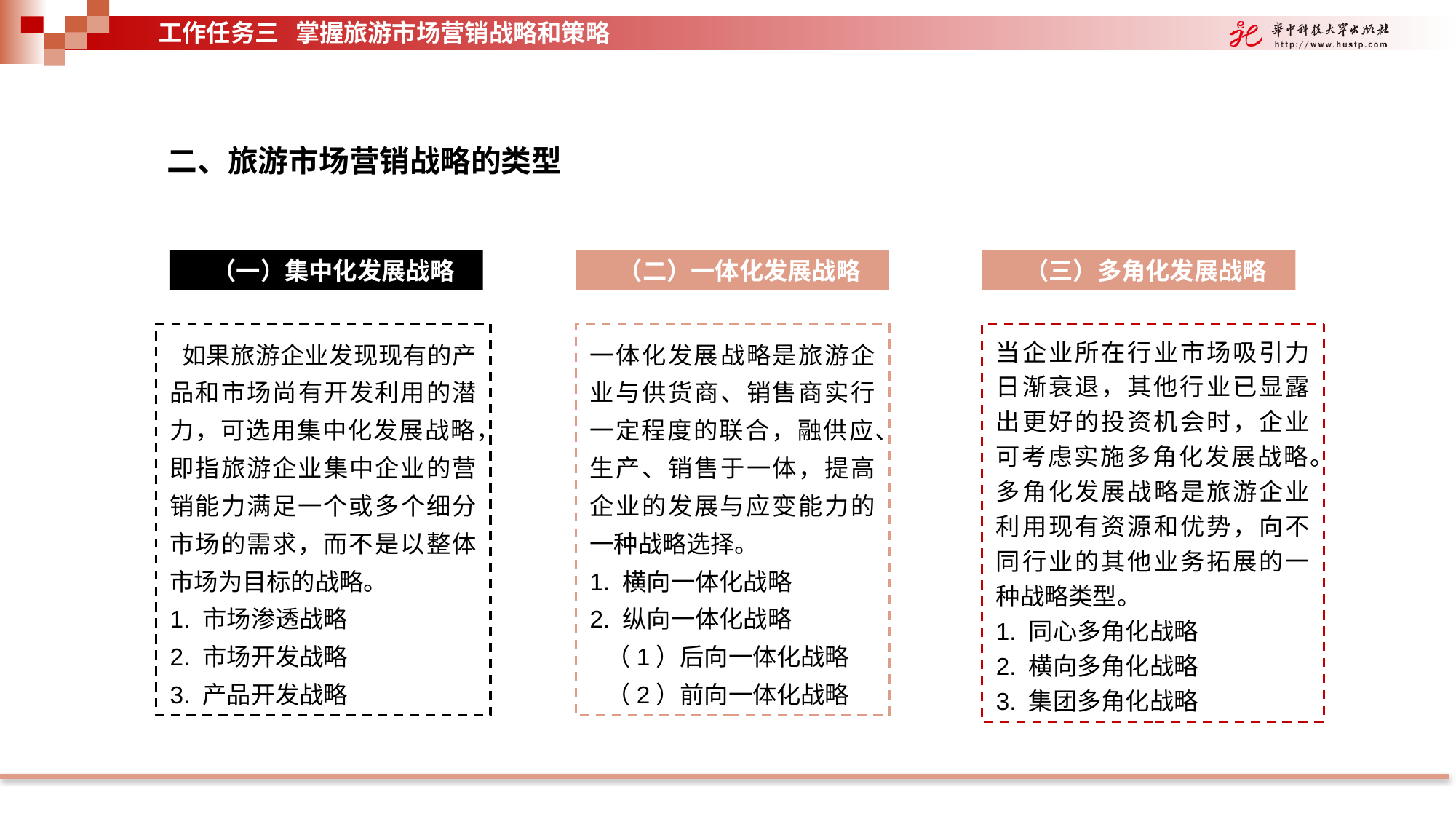

工作任务三   掌握旅游市场营销战略和策略
二、旅游市场营销战略的类型
（一）集中化发展战略
（二）一体化发展战略
（三）多角化发展战略
 如果旅游企业发现现有的产品和市场尚有开发利用的潜力，可选用集中化发展战略，即指旅游企业集中企业的营销能力满足一个或多个细分市场的需求，而不是以整体市场为目标的战略。
1. 市场渗透战略
2. 市场开发战略
3. 产品开发战略
一体化发展战略是旅游企业与供货商、销售商实行一定程度的联合，融供应、生产、销售于一体，提高企业的发展与应变能力的一种战略选择。
1. 横向一体化战略
2. 纵向一体化战略
  （1）后向一体化战略
  （2）前向一体化战略
当企业所在行业市场吸引力日渐衰退，其他行业已显露出更好的投资机会时，企业可考虑实施多角化发展战略。多角化发展战略是旅游企业利用现有资源和优势，向不同行业的其他业务拓展的一种战略类型。
1. 同心多角化战略
2. 横向多角化战略
3. 集团多角化战略